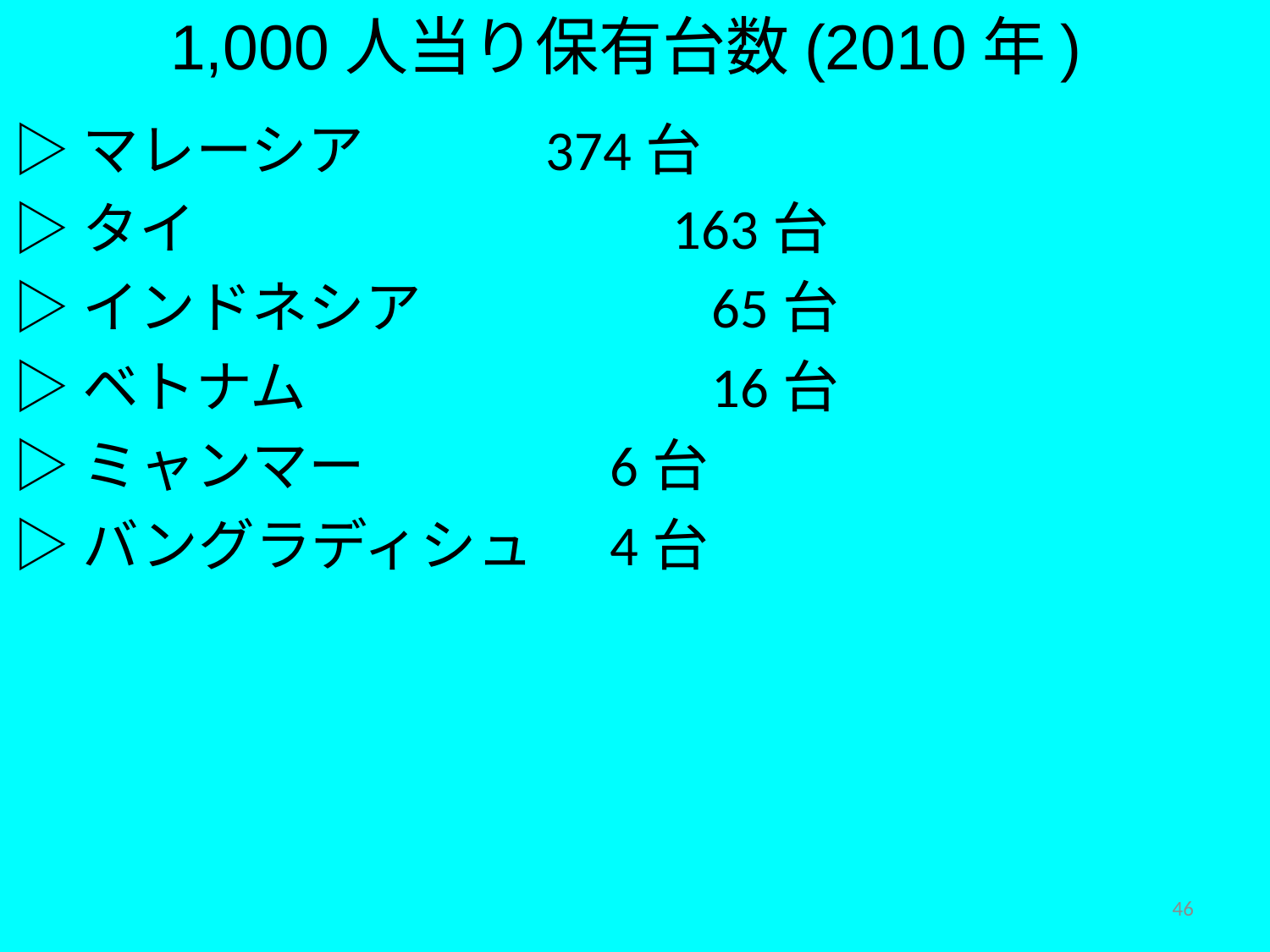

1,000人当り保有台数(2010年)

▷マレーシア		374台
▷タイ				163台
▷インドネシア		  65台
▷ベトナム			  16台
▷ミャンマー		    6台
▷バングラディシュ	    4台

46